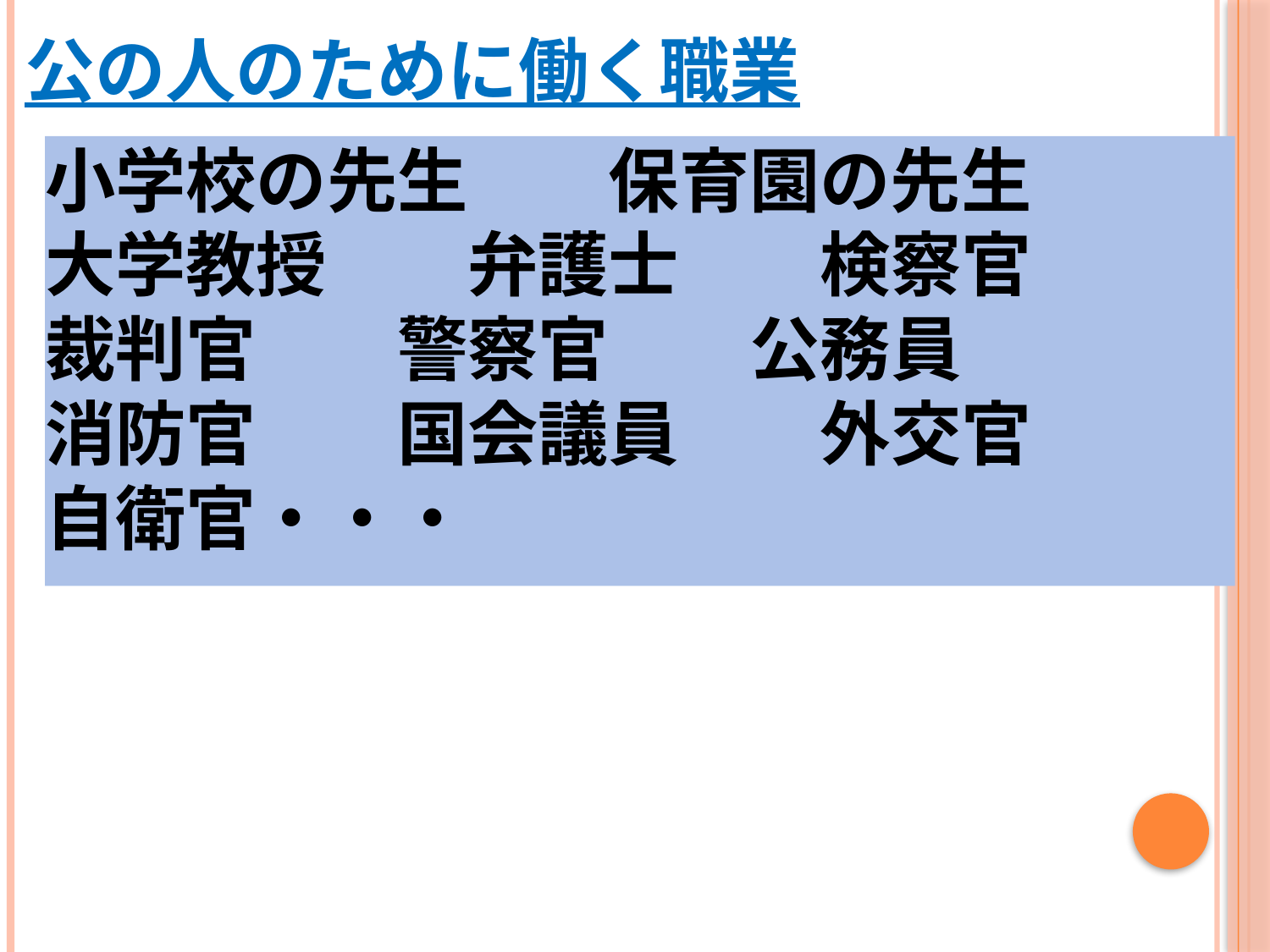

公の人のために働く職業
小学校の先生　　保育園の先生
大学教授　　弁護士　　検察官
裁判官　　警察官　　公務員
消防官　　国会議員　　外交官
自衛官・・・